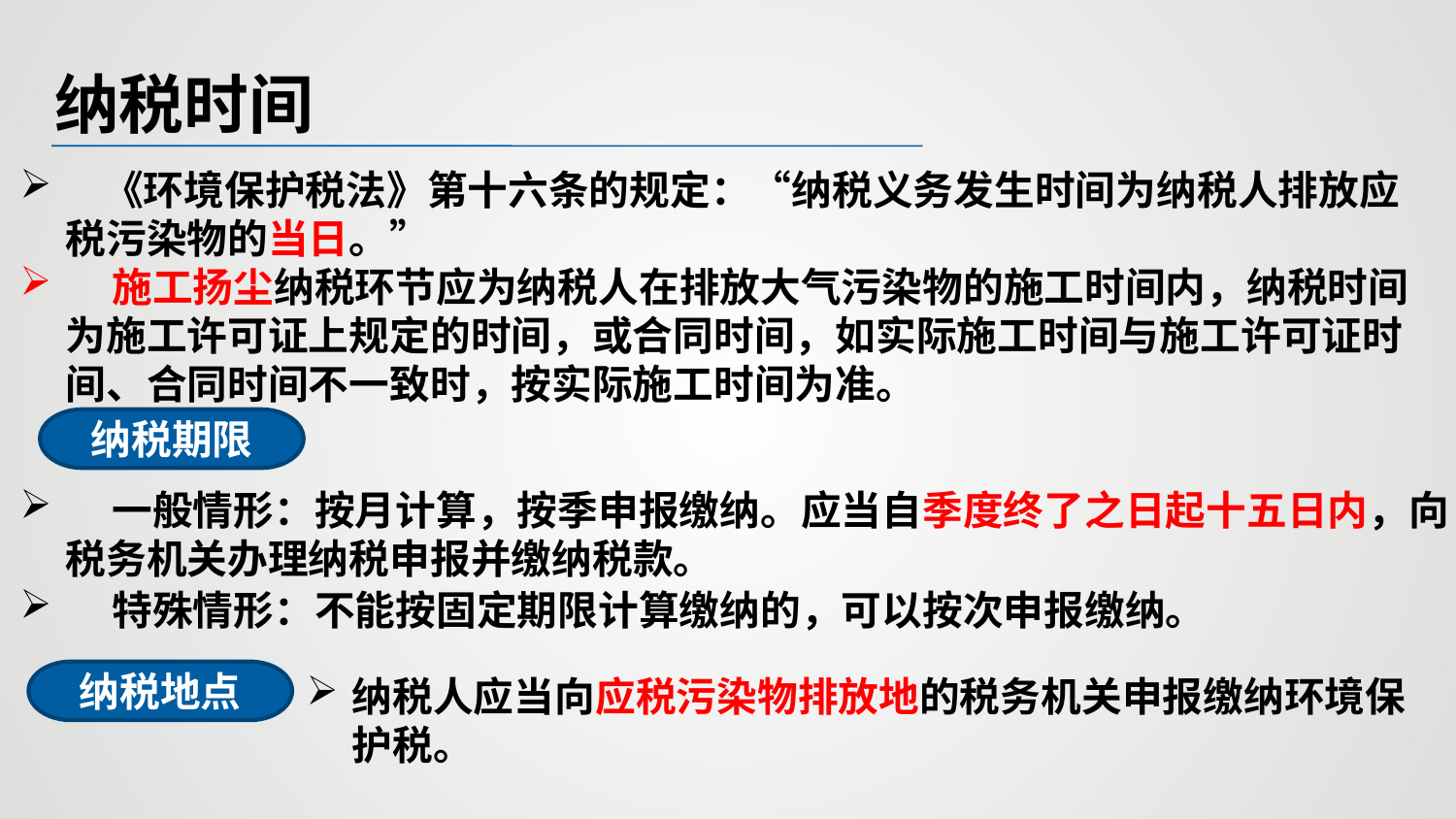

# 纳税时间

   《环境保护税法》第十六条的规定：“纳税义务发生时间为纳税人排放应税污染物的当日。”
    施工扬尘纳税环节应为纳税人在排放大气污染物的施工时间内，纳税时间为施工许可证上规定的时间，或合同时间，如实际施工时间与施工许可证时间、合同时间不一致时，按实际施工时间为准。
纳税期限
    一般情形：按月计算，按季申报缴纳。应当自季度终了之日起十五日内，向税务机关办理纳税申报并缴纳税款。
    特殊情形：不能按固定期限计算缴纳的，可以按次申报缴纳。
纳税地点
纳税人应当向应税污染物排放地的税务机关申报缴纳环境保护税。
37